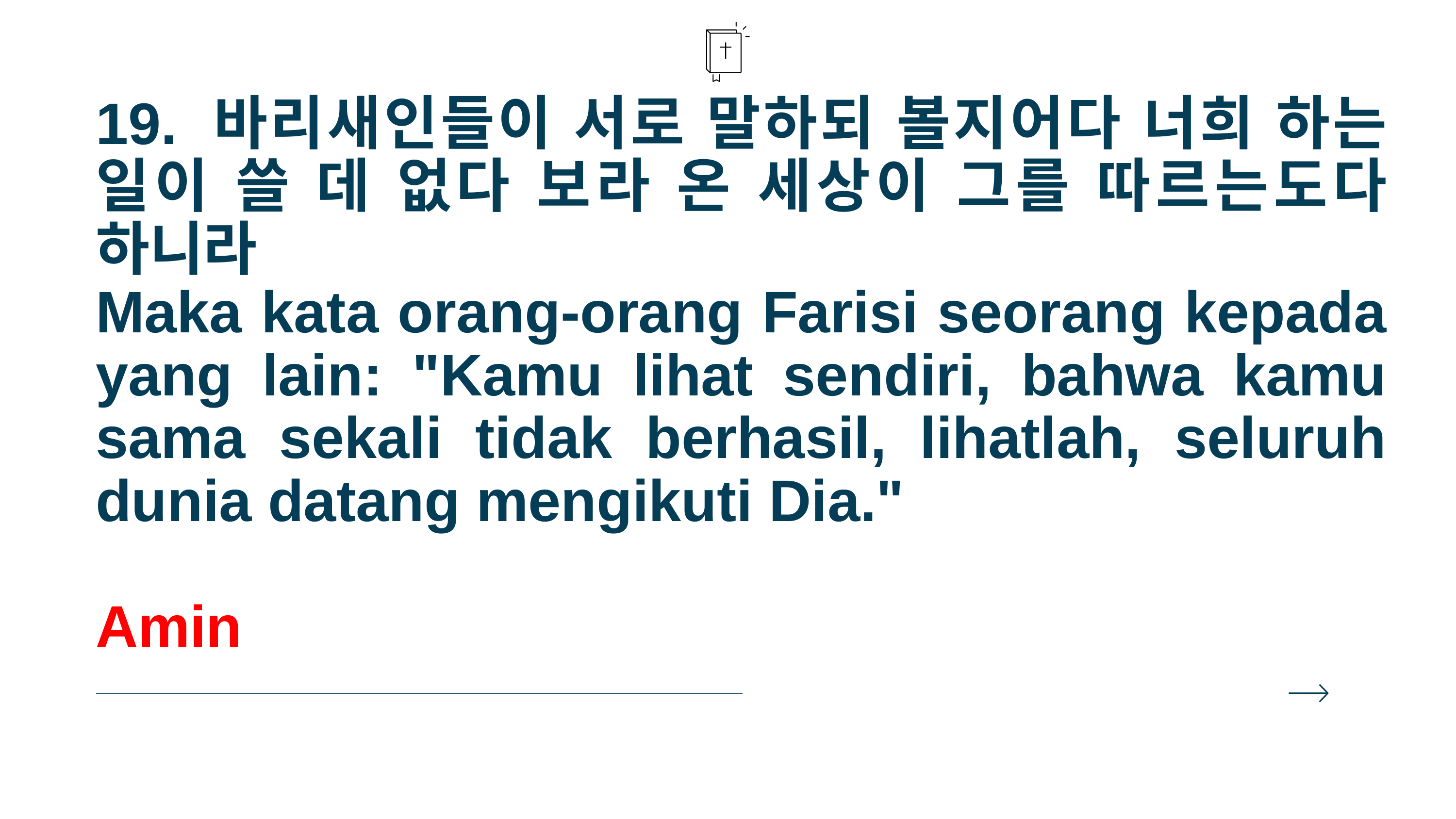

19. 바리새인들이 서로 말하되 볼지어다 너희 하는 일이 쓸 데 없다 보라 온 세상이 그를 따르는도다 하니라
Maka kata orang-orang Farisi seorang kepada yang lain: "Kamu lihat sendiri, bahwa kamu sama sekali tidak berhasil, lihatlah, seluruh dunia datang mengikuti Dia."

Amin